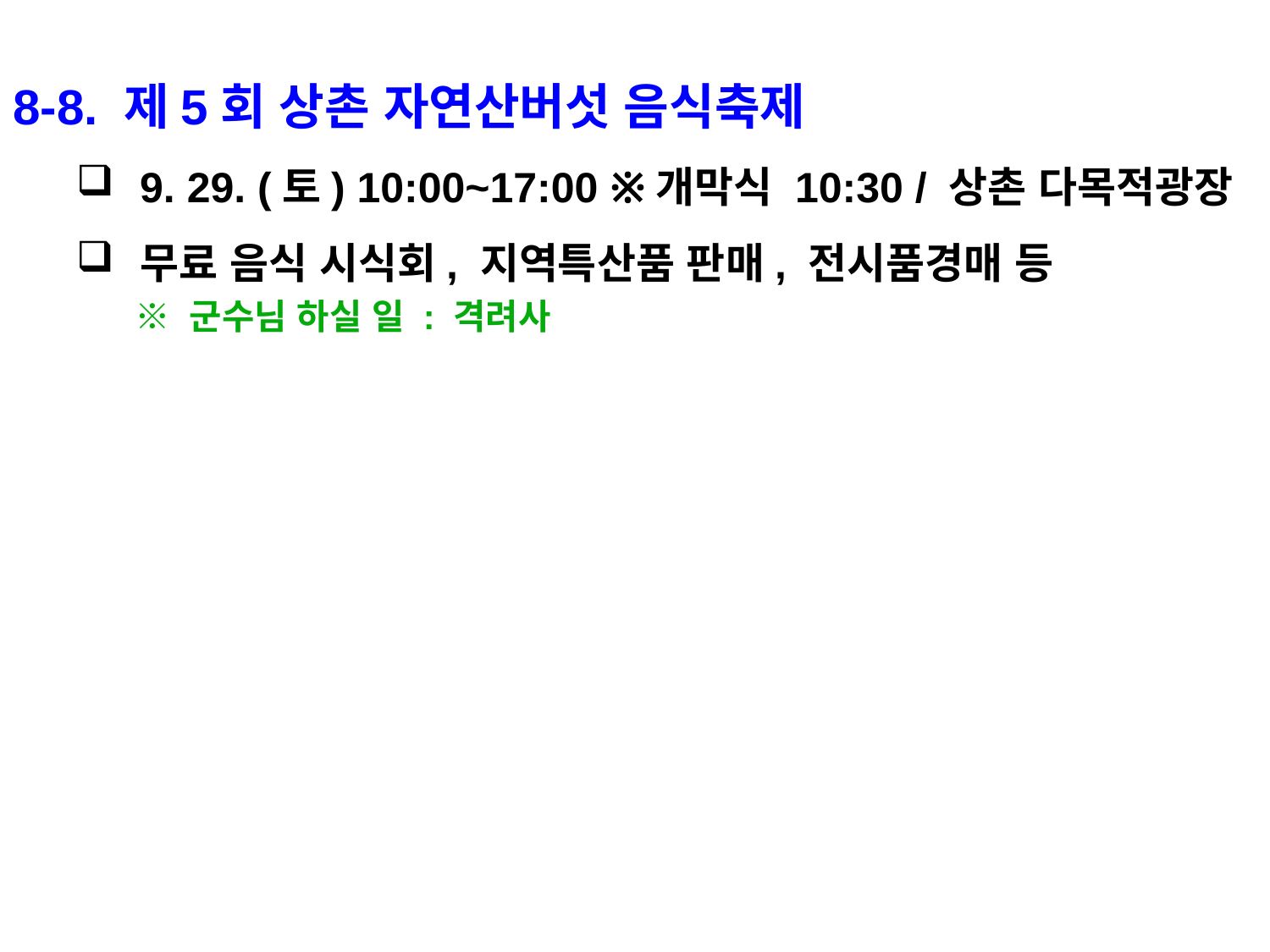

8-8. 제5회 상촌 자연산버섯 음식축제
9. 29. (토) 10:00~17:00 ※개막식 10:30 / 상촌 다목적광장
무료 음식 시식회, 지역특산품 판매, 전시품경매 등
     ※ 군수님 하실 일 : 격려사